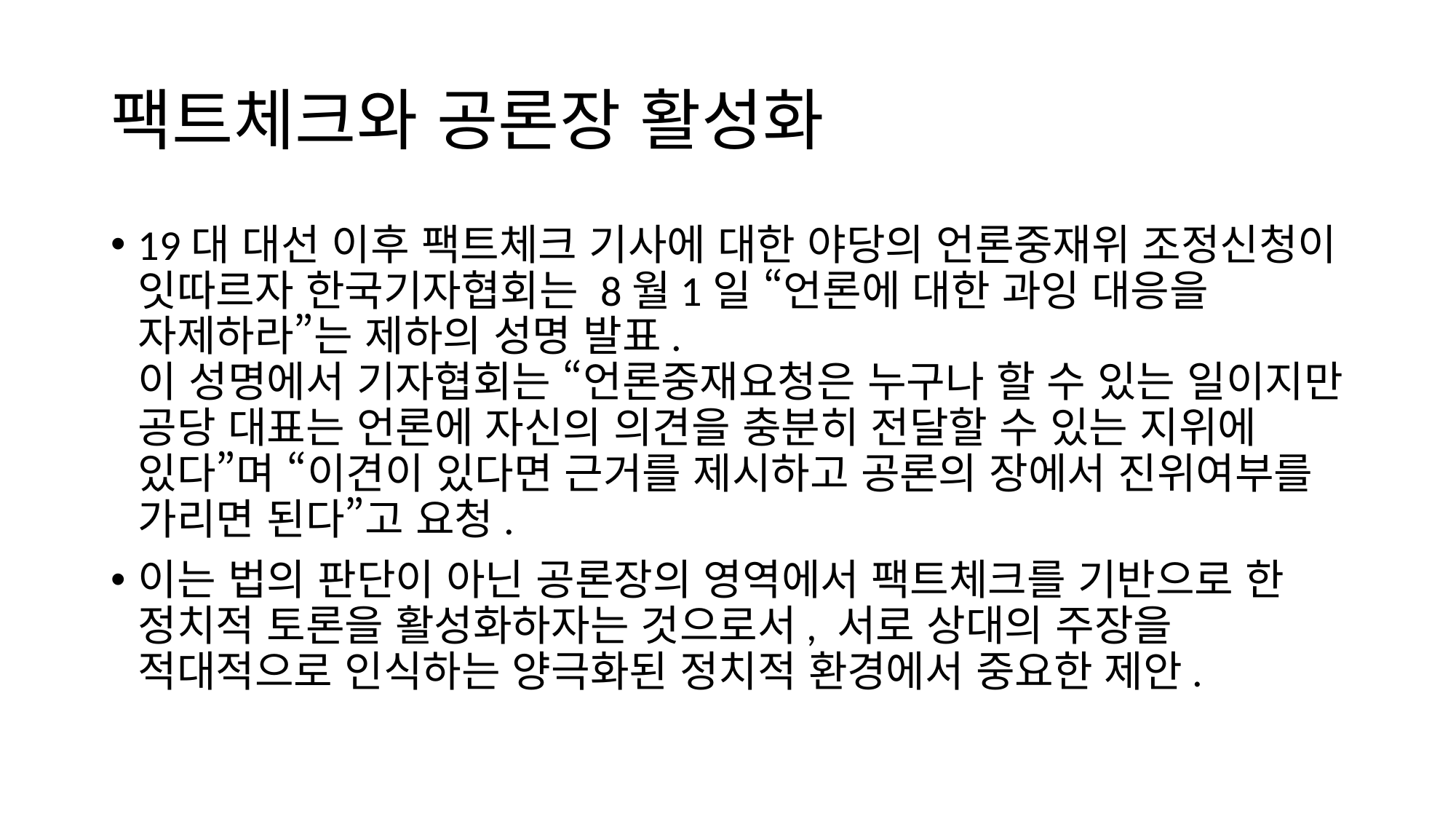

# 팩트체크와 공론장 활성화
19대 대선 이후 팩트체크 기사에 대한 야당의 언론중재위 조정신청이 잇따르자 한국기자협회는 8월1일 “언론에 대한 과잉 대응을 자제하라”는 제하의 성명 발표.
이 성명에서 기자협회는 “언론중재요청은 누구나 할 수 있는 일이지만 공당 대표는 언론에 자신의 의견을 충분히 전달할 수 있는 지위에 있다”며 “이견이 있다면 근거를 제시하고 공론의 장에서 진위여부를 가리면 된다”고 요청.
이는 법의 판단이 아닌 공론장의 영역에서 팩트체크를 기반으로 한 정치적 토론을 활성화하자는 것으로서, 서로 상대의 주장을 적대적으로 인식하는 양극화된 정치적 환경에서 중요한 제안.